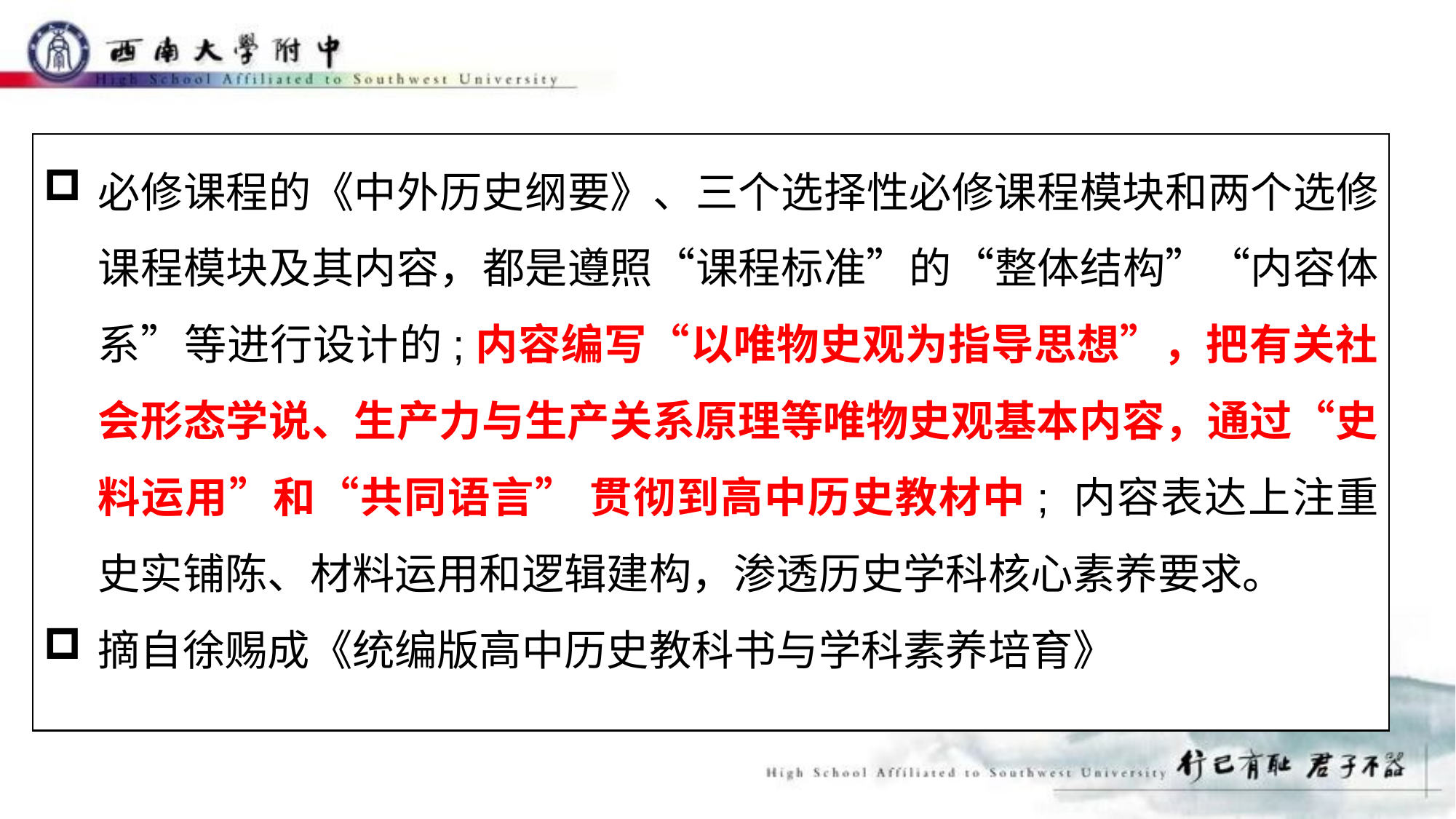

必修课程的《中外历史纲要》、三个选择性必修课程模块和两个选修课程模块及其内容，都是遵照“课程标准”的“整体结构”“内容体系”等进行设计的;内容编写“以唯物史观为指导思想”，把有关社会形态学说、生产力与生产关系原理等唯物史观基本内容，通过“史料运用”和“共同语言” 贯彻到高中历史教材中; 内容表达上注重史实铺陈、材料运用和逻辑建构，渗透历史学科核心素养要求。
摘自徐赐成《统编版高中历史教科书与学科素养培育》